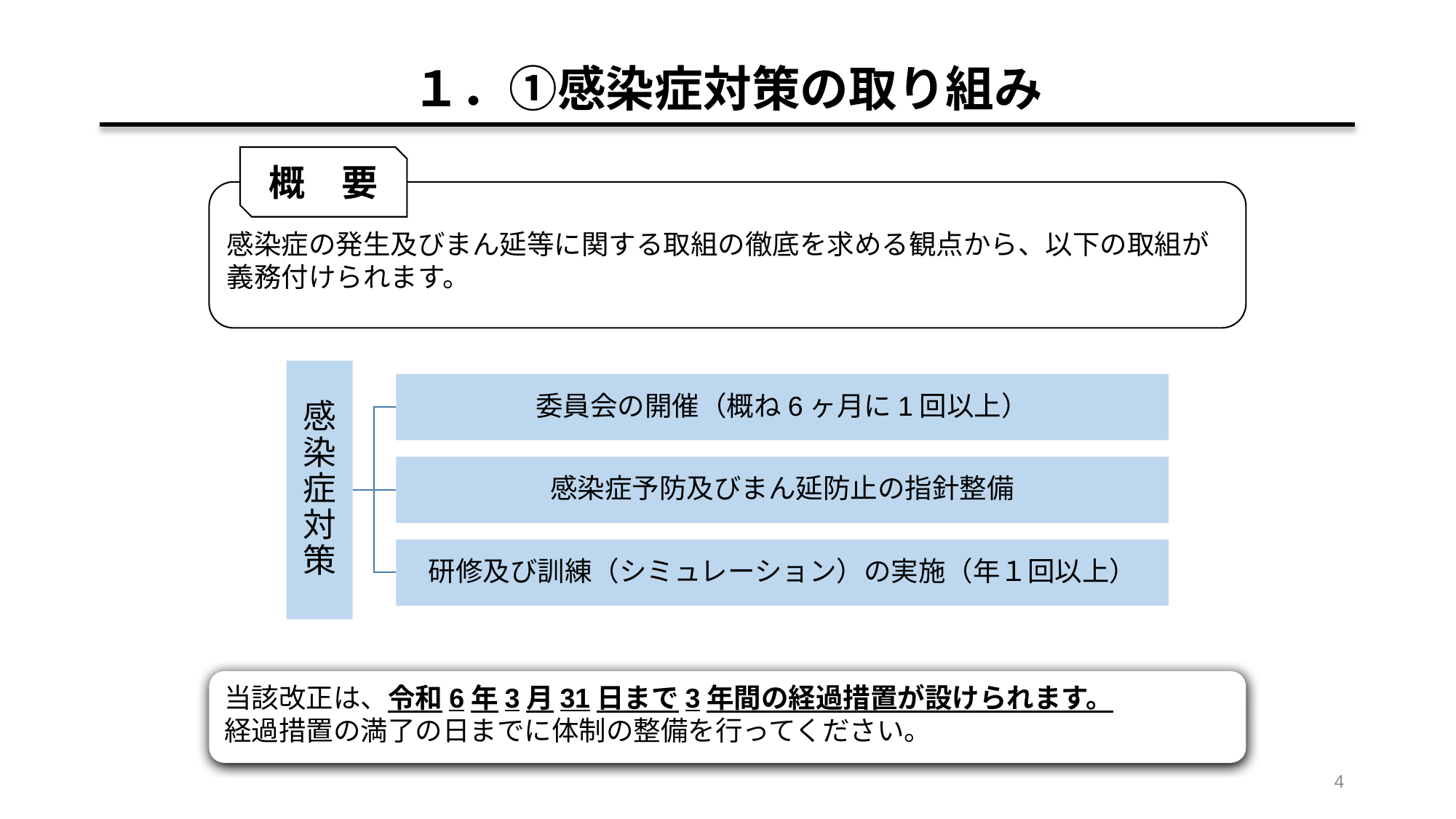

# １．①感染症対策の取り組み
概　要

感染症の発生及びまん延等に関する取組の徹底を求める観点から、以下の取組が義務付けられます。

感染症対策
委員会の開催（概ね6ヶ月に1回以上）
感染症予防及びまん延防止の指針整備
研修及び訓練（シミュレーション）の実施（年１回以上）
当該改正は、令和6年3月31日まで3年間の経過措置が設けられます。
経過措置の満了の日までに体制の整備を行ってください。
4